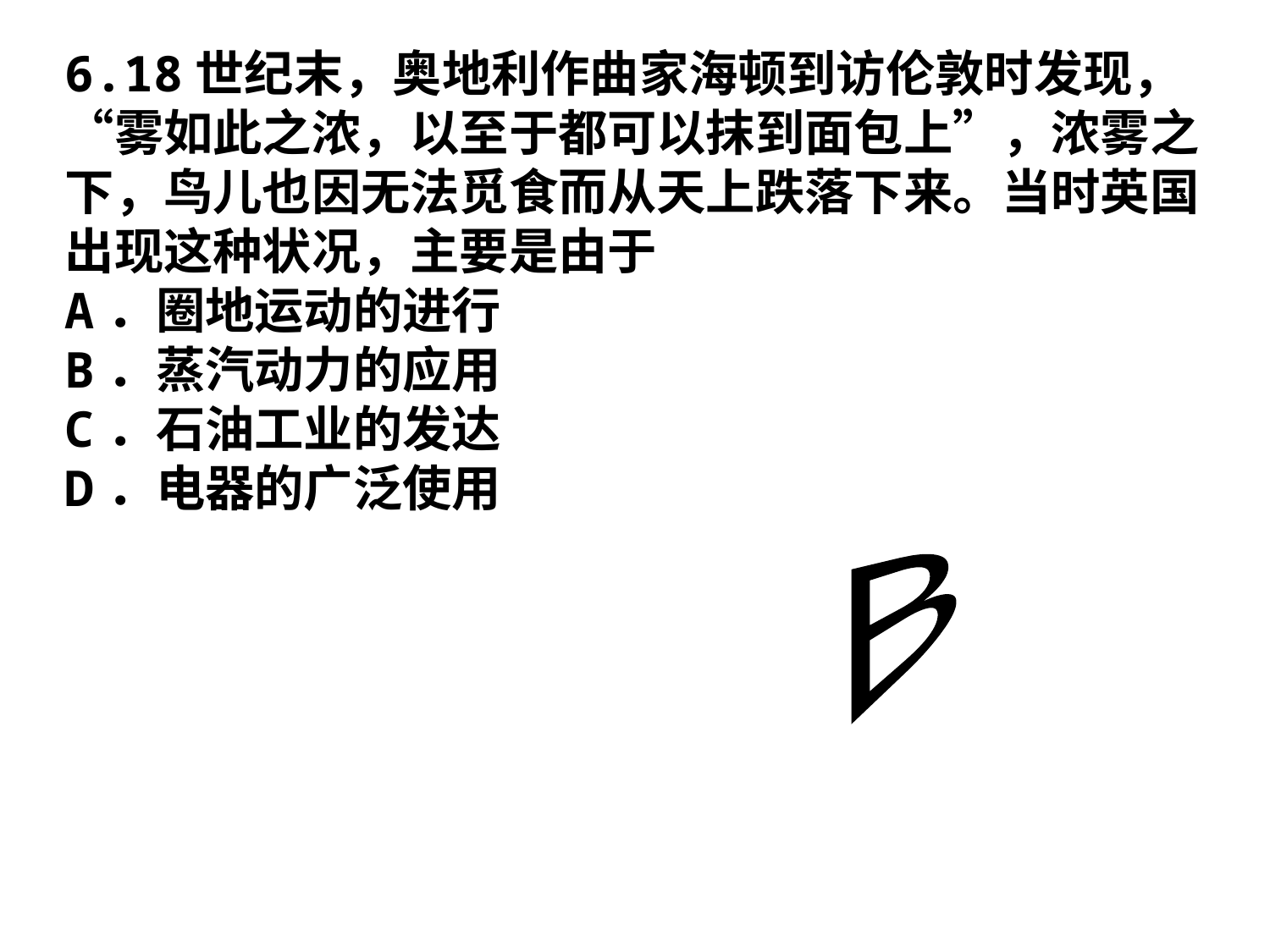

6.18世纪末，奥地利作曲家海顿到访伦敦时发现，“雾如此之浓，以至于都可以抹到面包上”，浓雾之下，鸟儿也因无法觅食而从天上跌落下来。当时英国出现这种状况，主要是由于
A．圈地运动的进行
B．蒸汽动力的应用
C．石油工业的发达
D．电器的广泛使用
B